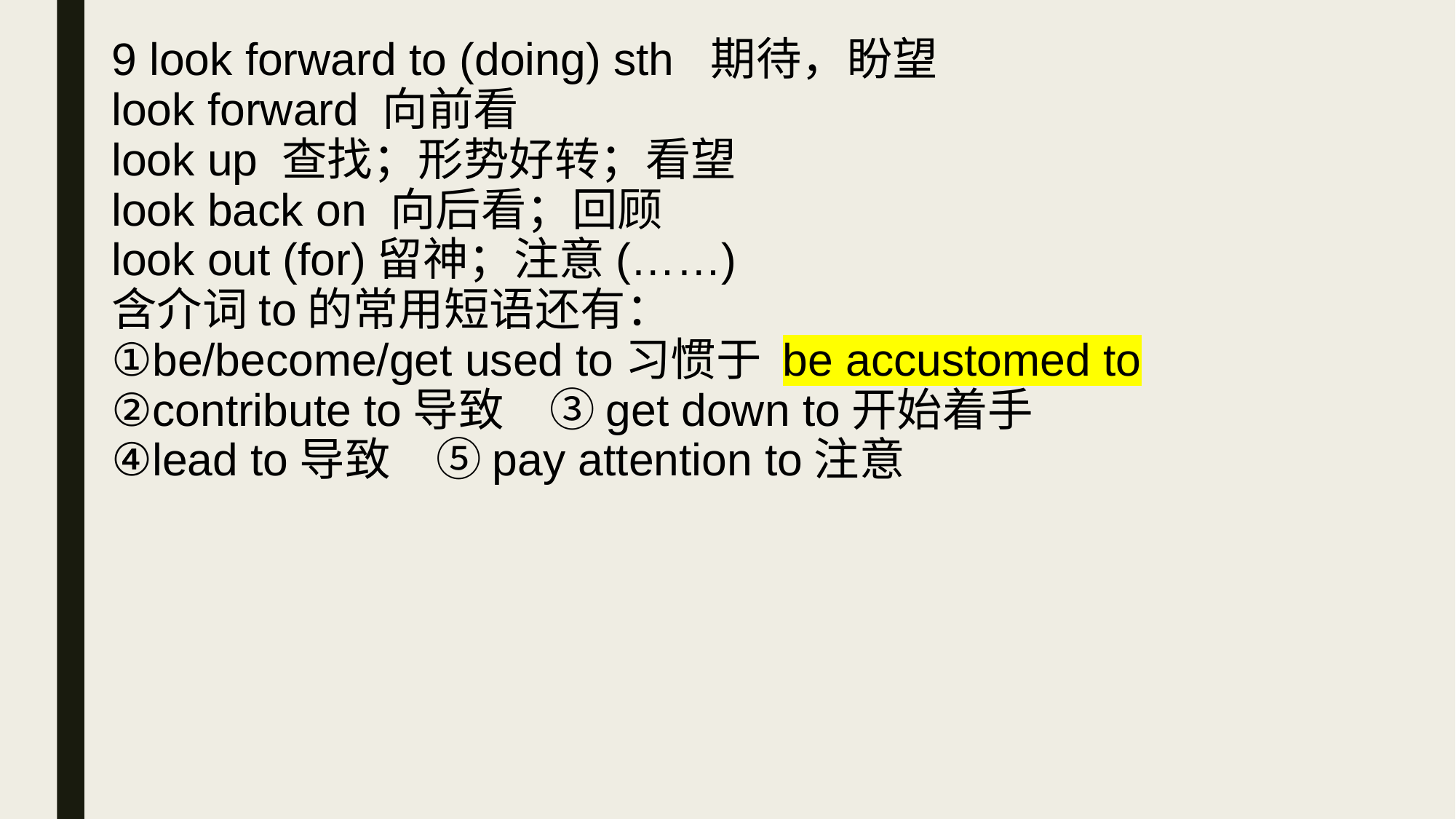

9 look forward to (doing) sth  期待，盼望
look forward 向前看
look up 查找；形势好转；看望
look back on 向后看；回顾
look out (for)留神；注意(……)
含介词to的常用短语还有：
①be/become/get used to习惯于 be accustomed to
②contribute to导致　③get down to开始着手
④lead to导致　⑤pay attention to注意